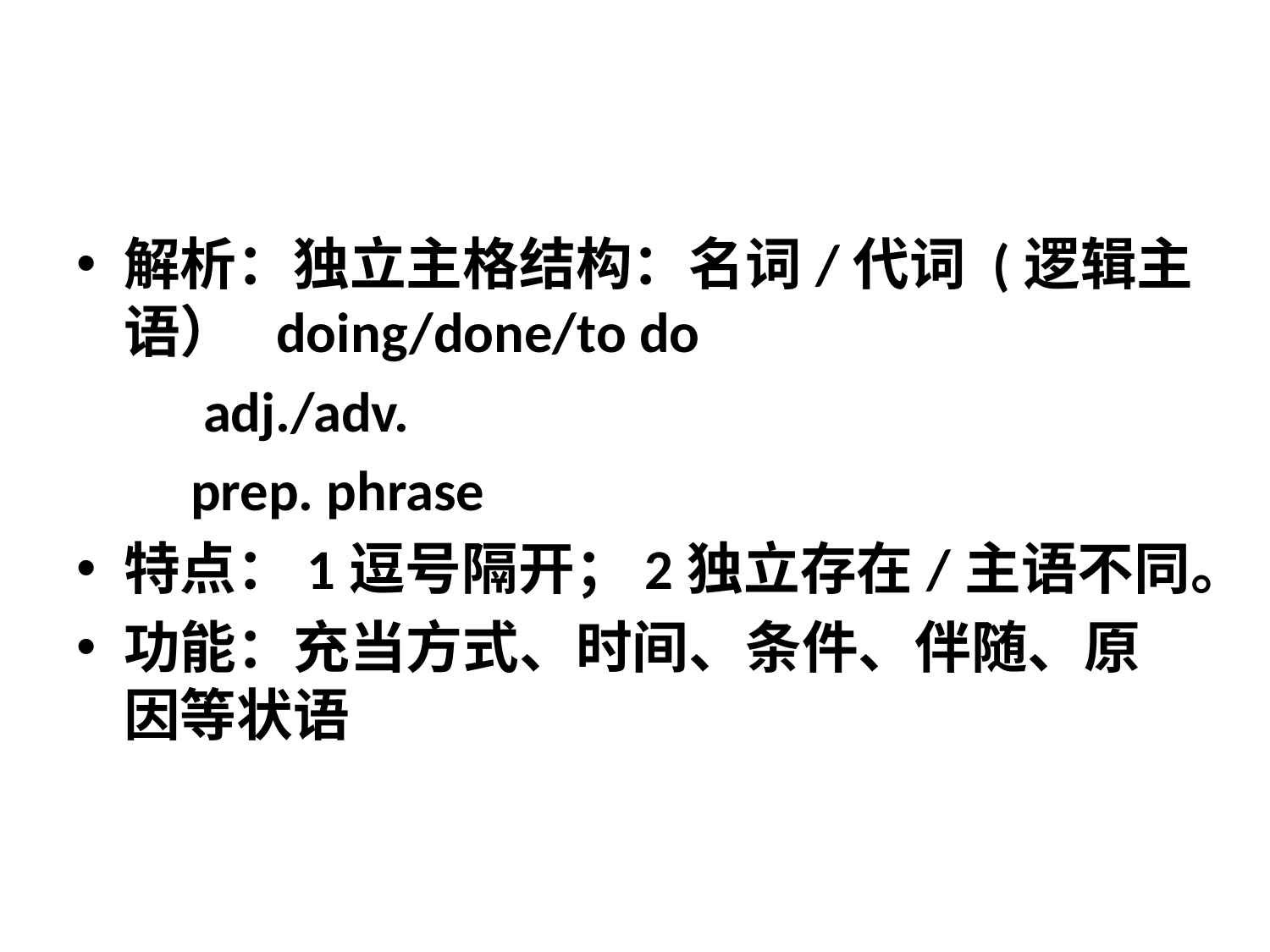

#
解析：独立主格结构：名词/代词 (逻辑主语）  doing/done/to do
          adj./adv.
         prep. phrase
特点：1逗号隔开；2独立存在/主语不同。
功能：充当方式、时间、条件、伴随、原因等状语